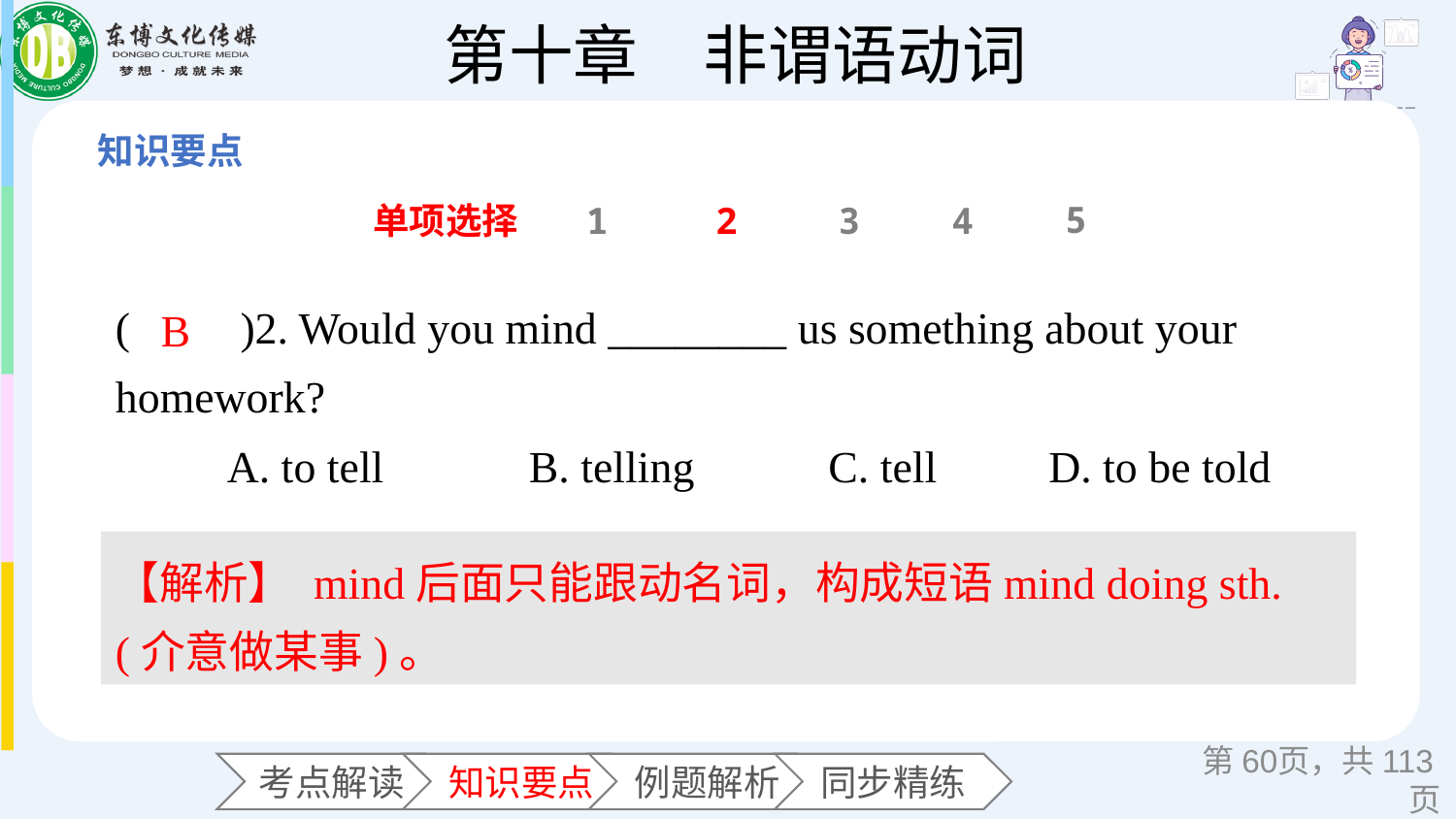

5
单项选择
1
2
3
4
(　　)2. Would you mind ________ us something about your homework?
          A. to tell             B. telling            C. tell          D. to be told
B
【解析】 mind后面只能跟动名词，构成短语mind doing sth. (介意做某事)。
第60页，共113页